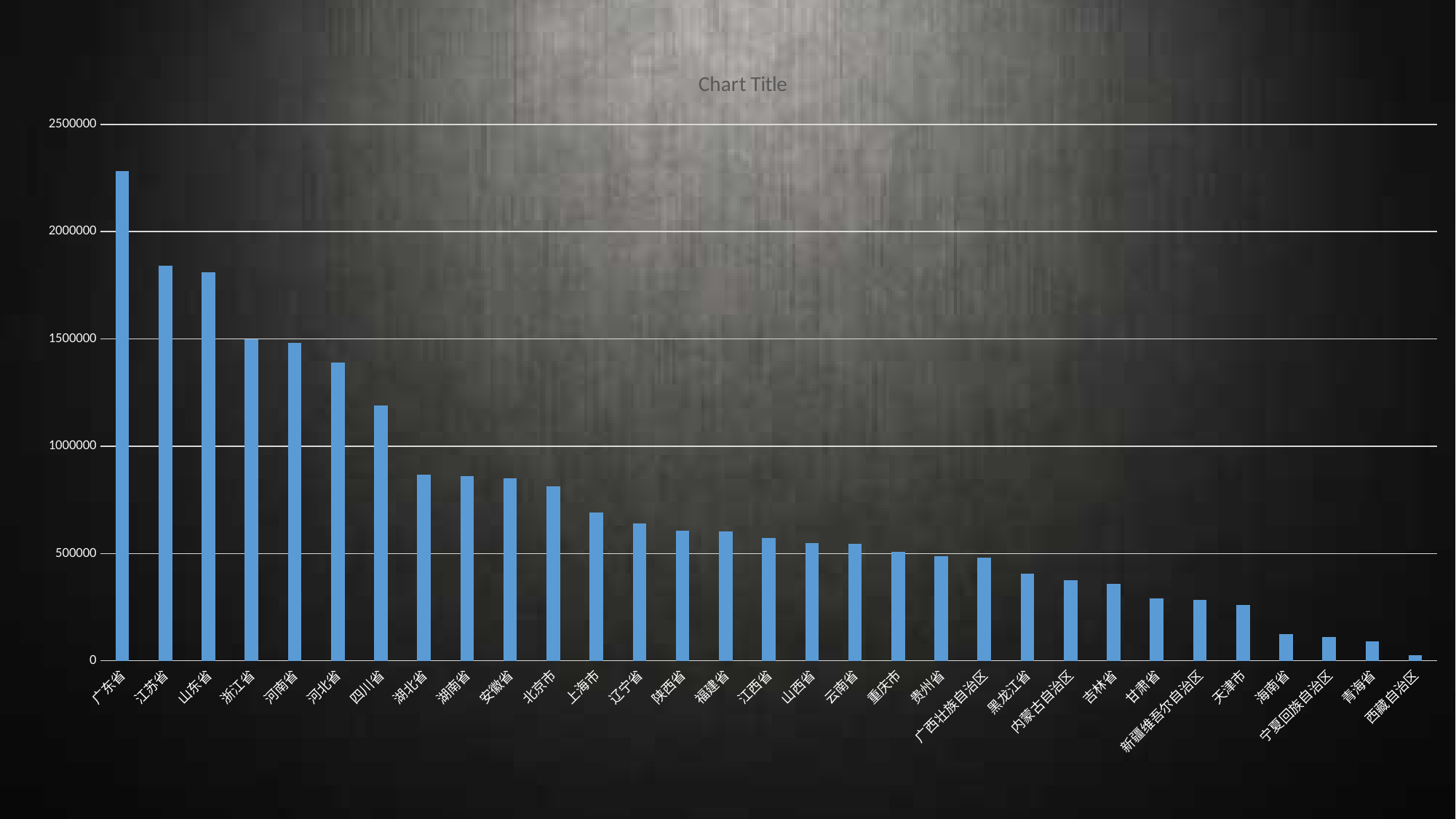

#

### Chart:

| Category |  |
|---|---|
| 广东省 | 2283514.0 |
| 江苏省 | 1841613.0 |
| 山东省 | 1809149.0 |
| 浙江省 | 1498982.0 |
| 河南省 | 1479909.0 |
| 河北省 | 1390090.0 |
| 四川省 | 1189504.0 |
| 湖北省 | 868765.0 |
| 湖南省 | 859921.0 |
| 安徽省 | 849287.0 |
| 北京市 | 812747.0 |
| 上海市 | 691734.0 |
| 辽宁省 | 638735.0 |
| 陕西省 | 606628.0 |
| 福建省 | 601148.0 |
| 江西省 | 571907.0 |
| 山西省 | 547157.0 |
| 云南省 | 543818.0 |
| 重庆市 | 507943.0 |
| 贵州省 | 486196.0 |
| 广西壮族自治区 | 481900.0 |
| 黑龙江省 | 406879.0 |
| 内蒙古自治区 | 375136.0 |
| 吉林省 | 358675.0 |
| 甘肃省 | 291059.0 |
| 新疆维吾尔自治区 | 283226.0 |
| 天津市 | 261195.0 |
| 海南省 | 124708.0 |
| 宁夏回族自治区 | 112142.0 |
| 青海省 | 88980.0 |
| 西藏自治区 | 24306.0 |